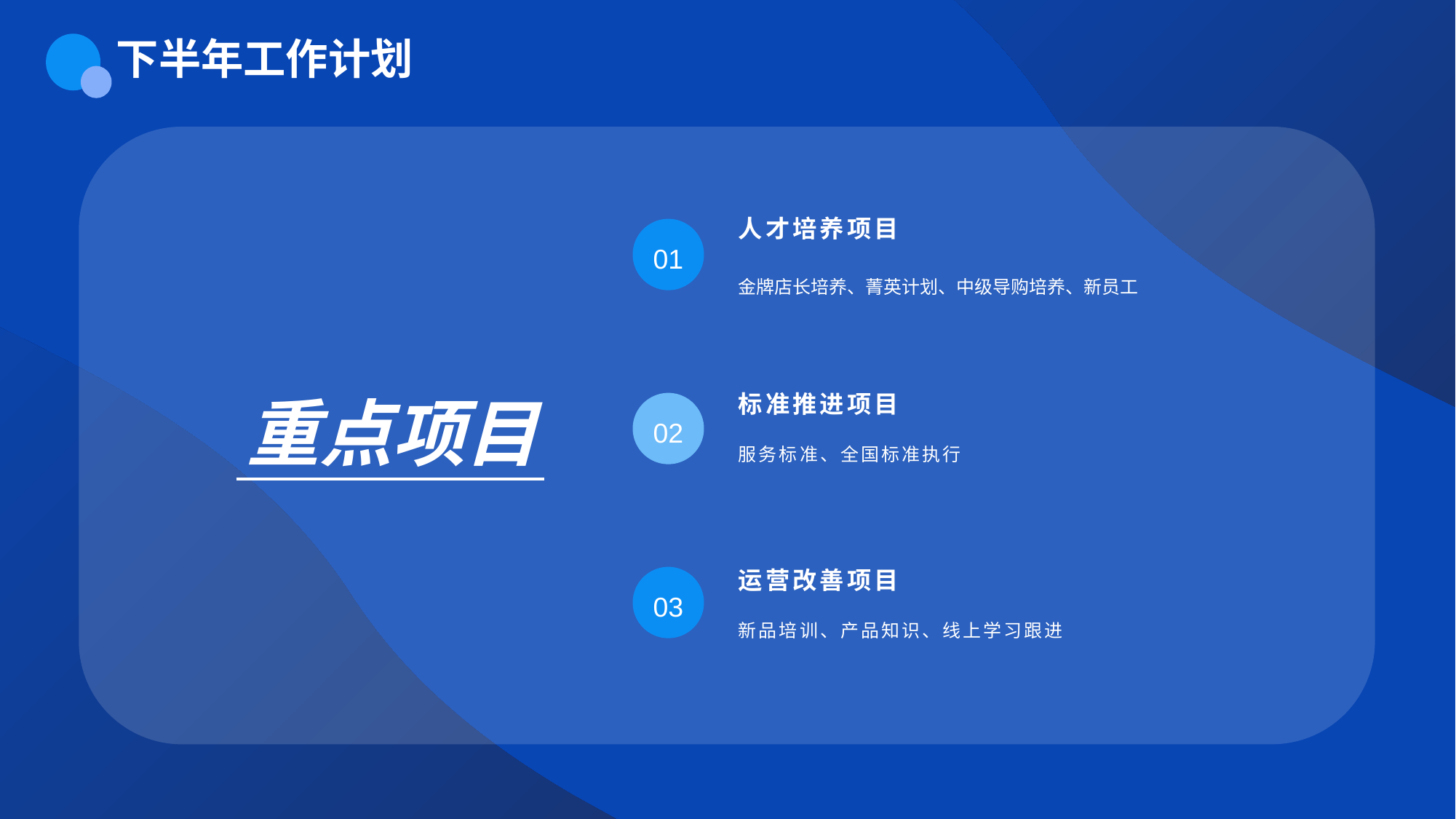

下半年工作计划
人才培养项目
01
金牌店长培养、菁英计划、中级导购培养、新员工
重点项目
标准推进项目
02
服务标准、全国标准执行
运营改善项目
03
新品培训、产品知识、线上学习跟进